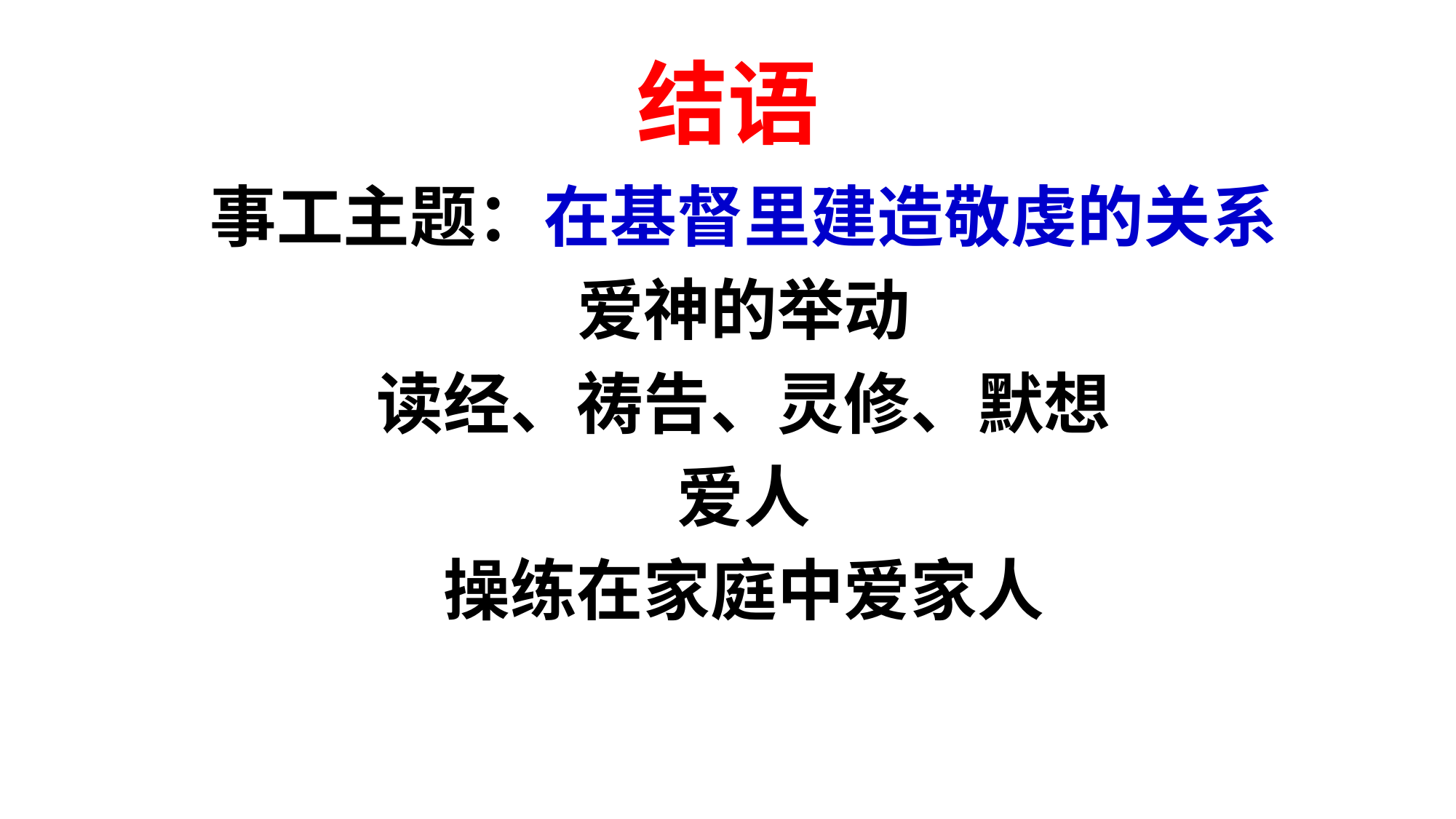

# 结语
事工主题：在基督里建造敬虔的关系
爱神的举动
读经、祷告、灵修、默想
爱人
操练在家庭中爱家人